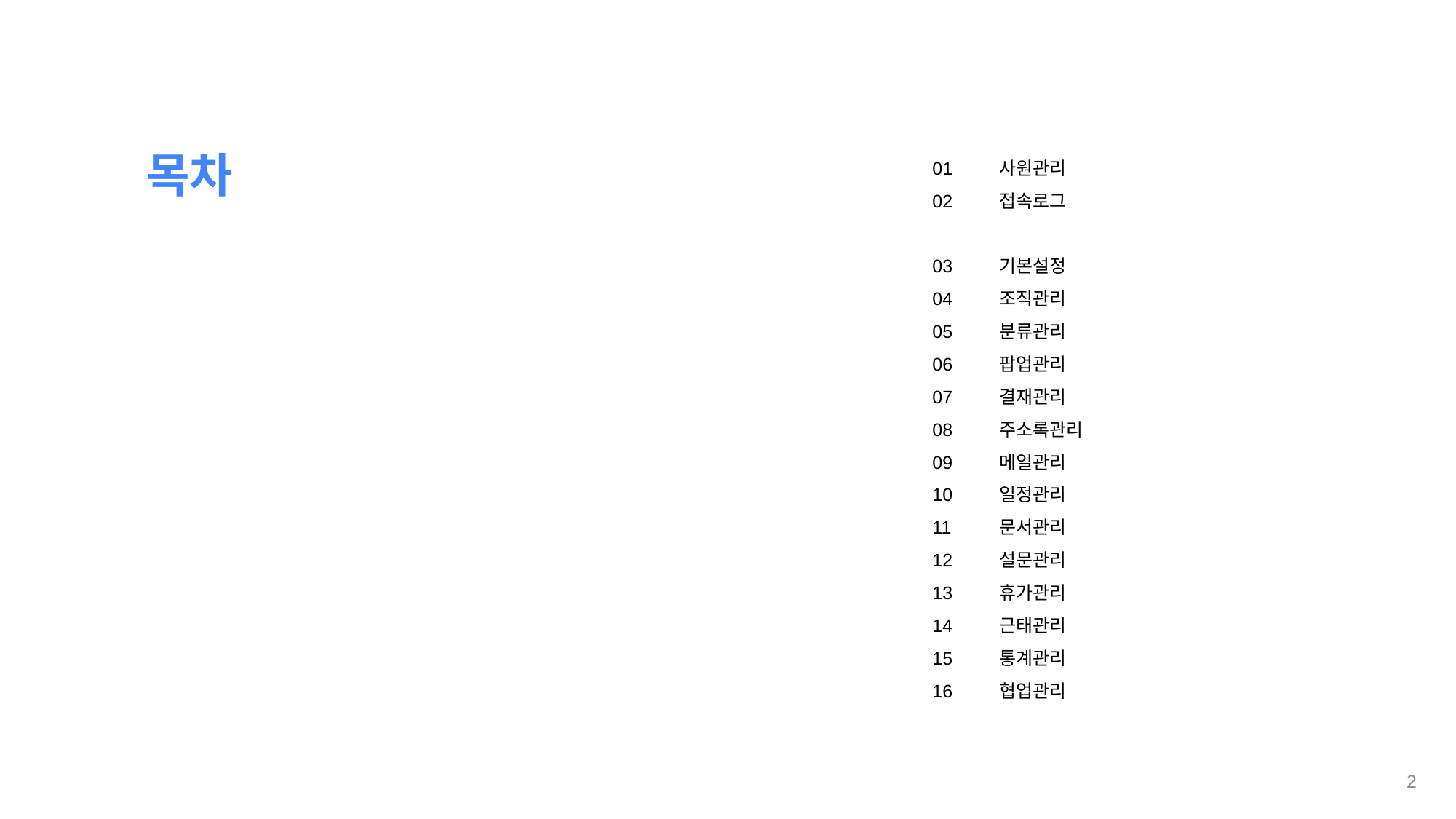

목차
01
02

03
04
05
06
07
08
09
10
11
12
13
14
15
16
사원관리
접속로그

기본설정
조직관리
분류관리
팝업관리
결재관리
주소록관리
메일관리
일정관리
문서관리
설문관리
휴가관리
근태관리
통계관리
협업관리